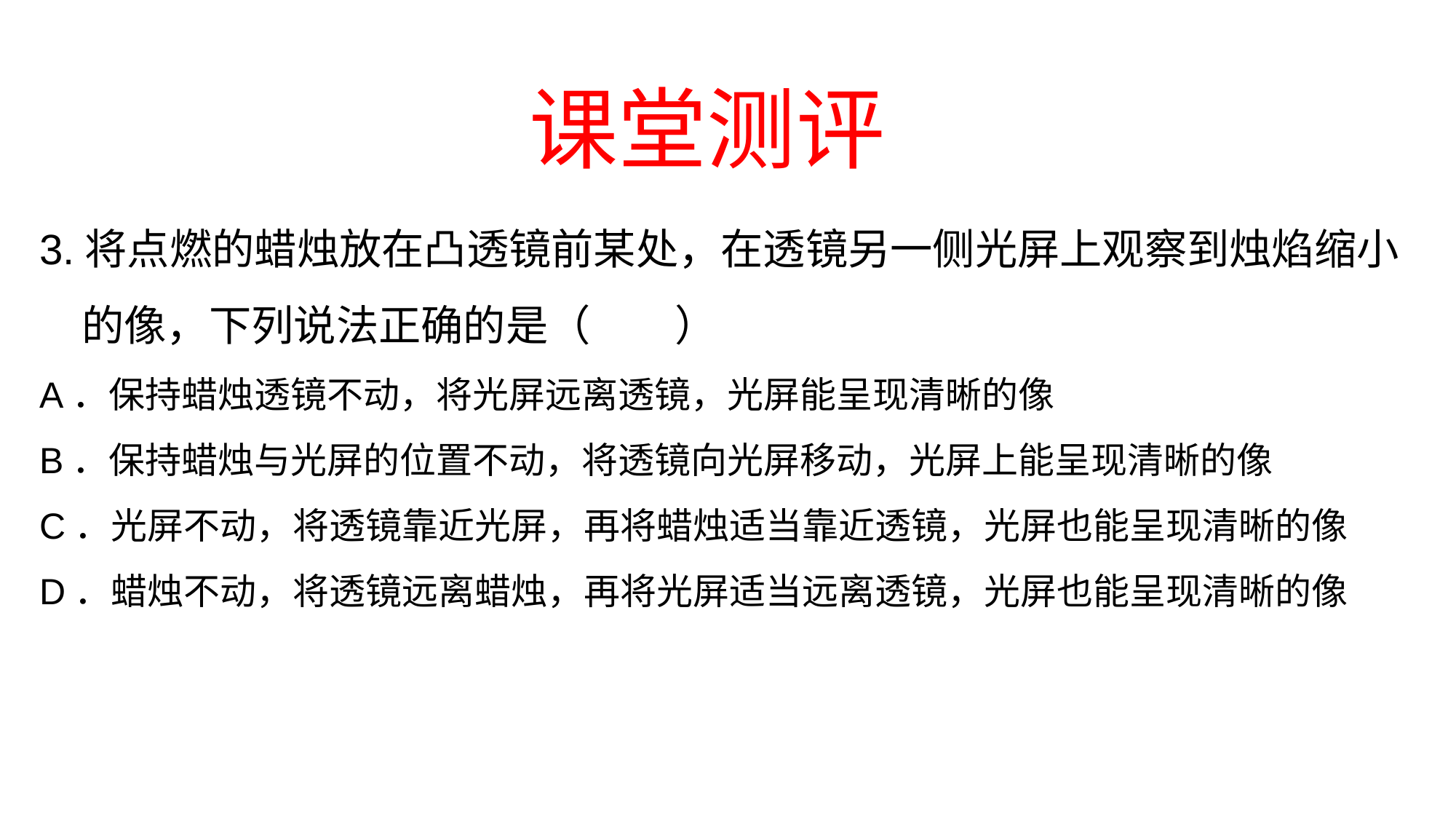

课堂测评
3.将点燃的蜡烛放在凸透镜前某处，在透镜另一侧光屏上观察到烛焰缩小的像，下列说法正确的是（　　）
A．保持蜡烛透镜不动，将光屏远离透镜，光屏能呈现清晰的像
B．保持蜡烛与光屏的位置不动，将透镜向光屏移动，光屏上能呈现清晰的像
C．光屏不动，将透镜靠近光屏，再将蜡烛适当靠近透镜，光屏也能呈现清晰的像
D．蜡烛不动，将透镜远离蜡烛，再将光屏适当远离透镜，光屏也能呈现清晰的像